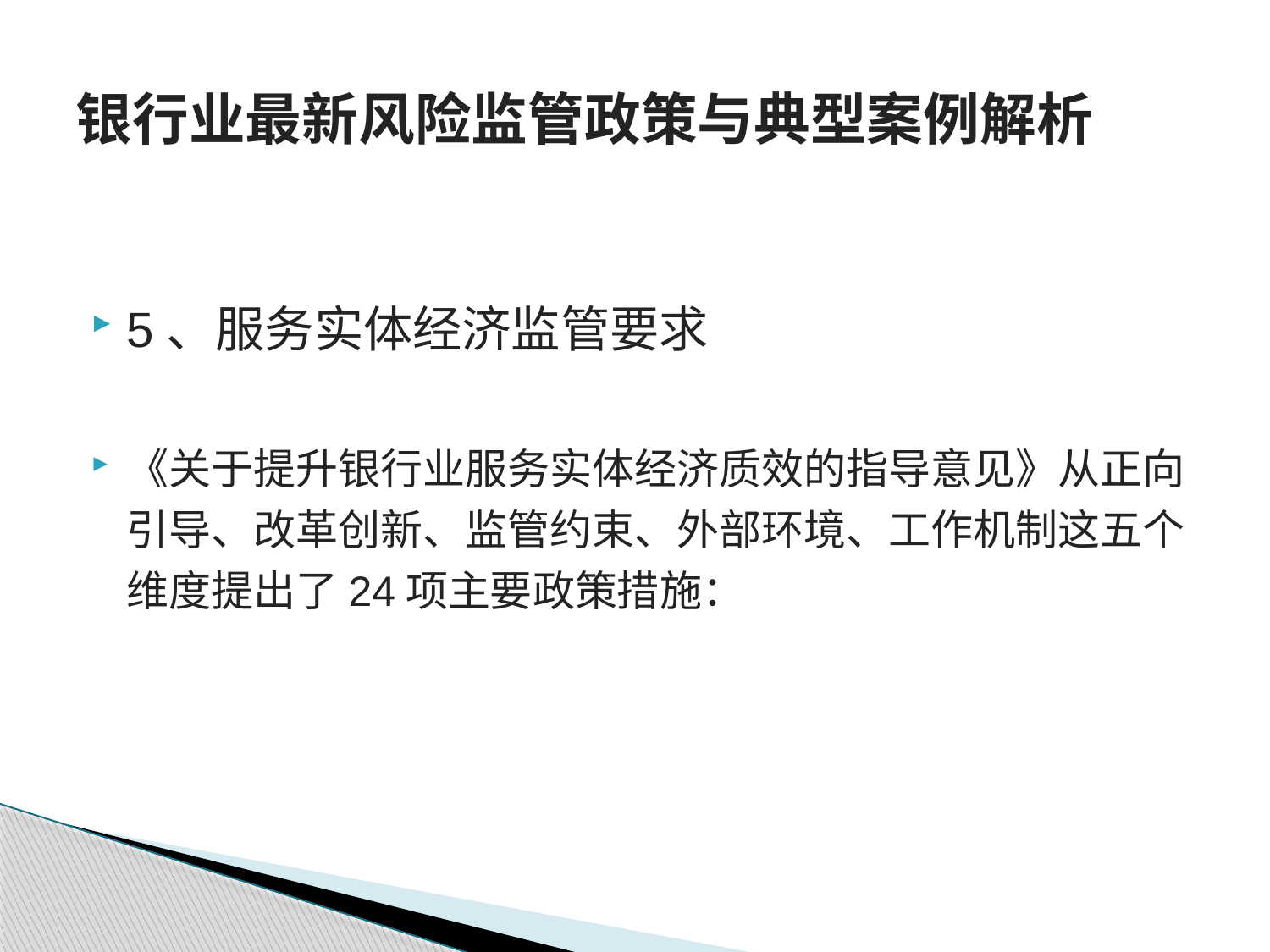

# 银行业最新风险监管政策与典型案例解析

5、服务实体经济监管要求

《关于提升银行业服务实体经济质效的指导意见》从正向引导、改革创新、监管约束、外部环境、工作机制这五个维度提出了24项主要政策措施：